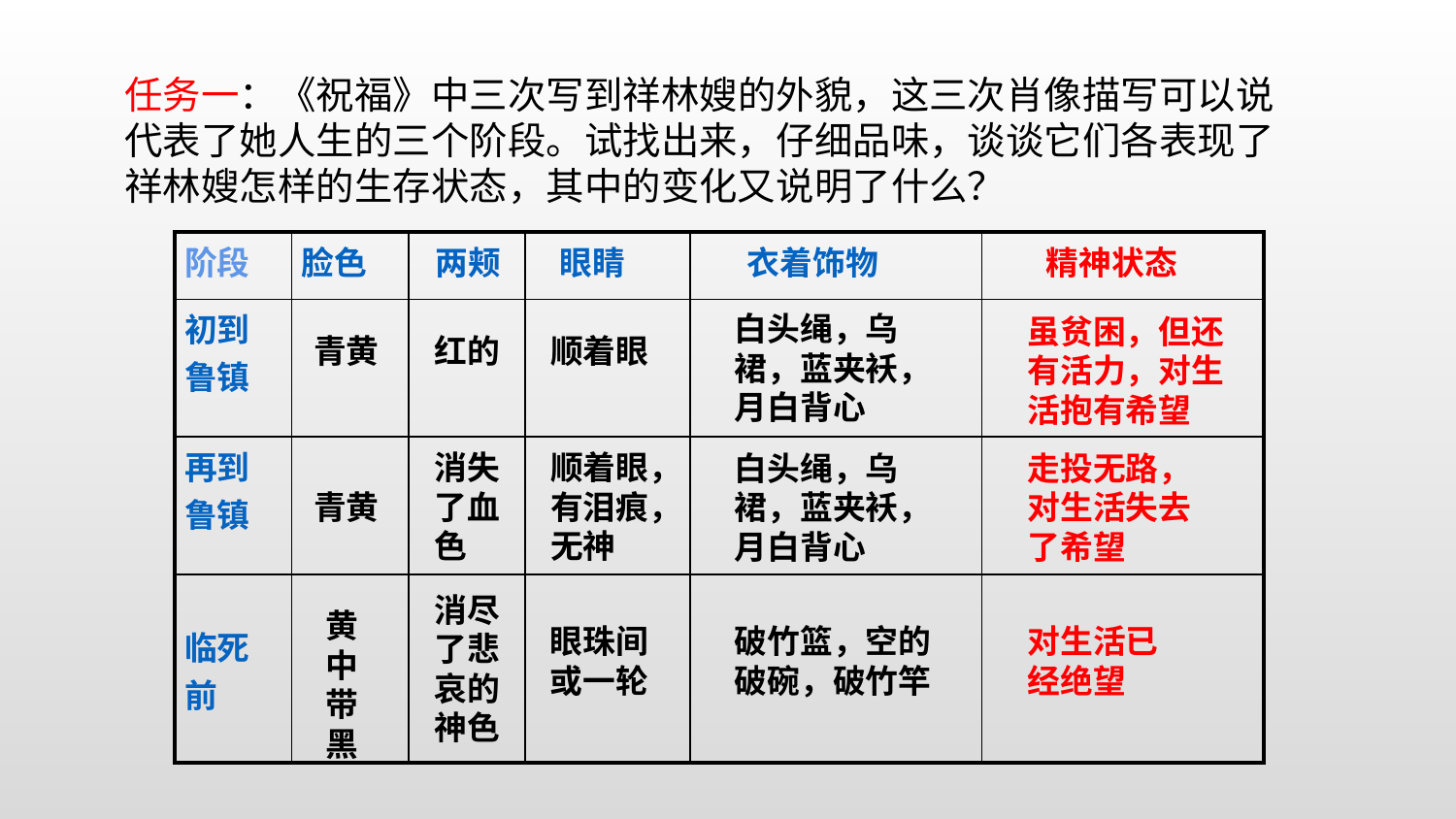

任务一：《祝福》中三次写到祥林嫂的外貌，这三次肖像描写可以说代表了她人生的三个阶段。试找出来，仔细品味，谈谈它们各表现了祥林嫂怎样的生存状态，其中的变化又说明了什么？

| 阶段 | 脸色 | 两颊 | 眼睛 | 衣着饰物 | 精神状态 |
| --- | --- | --- | --- | --- | --- |
| 初到鲁镇 |  |  |  |  |  |
| 再到鲁镇 |  |  |  |  |  |
| 临死前 |  |  |  |  |  |
白头绳，乌裙，蓝夹袄，月白背心
虽贫困，但还有活力，对生活抱有希望
青黄
红的
顺着眼
消失了血色
顺着眼，有泪痕，无神
白头绳，乌裙，蓝夹袄，月白背心
走投无路，对生活失去了希望
青黄
消尽了悲哀的神色
黄中带黑
眼珠间或一轮
破竹篮，空的破碗，破竹竿
对生活已经绝望